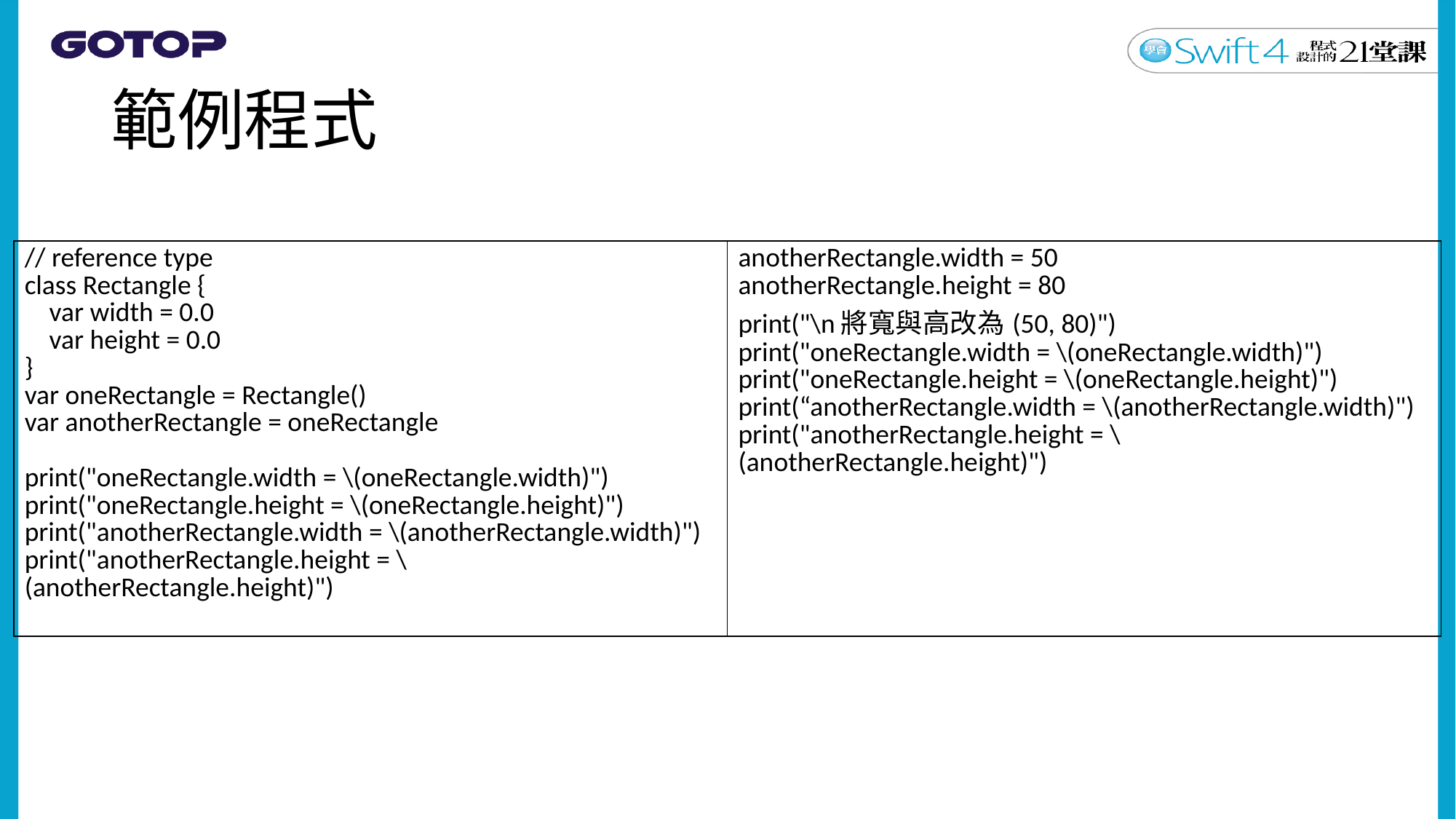

# 範例程式
| // reference type class Rectangle { var width = 0.0 var height = 0.0 } var oneRectangle = Rectangle() var anotherRectangle = oneRectangle print("oneRectangle.width = \(oneRectangle.width)") print("oneRectangle.height = \(oneRectangle.height)") print("anotherRectangle.width = \(anotherRectangle.width)") print("anotherRectangle.height = \(anotherRectangle.height)") | anotherRectangle.width = 50 anotherRectangle.height = 80 print("\n將寬與高改為(50, 80)") print("oneRectangle.width = \(oneRectangle.width)") print("oneRectangle.height = \(oneRectangle.height)") print(“anotherRectangle.width = \(anotherRectangle.width)") print("anotherRectangle.height = \(anotherRectangle.height)") |
| --- | --- |